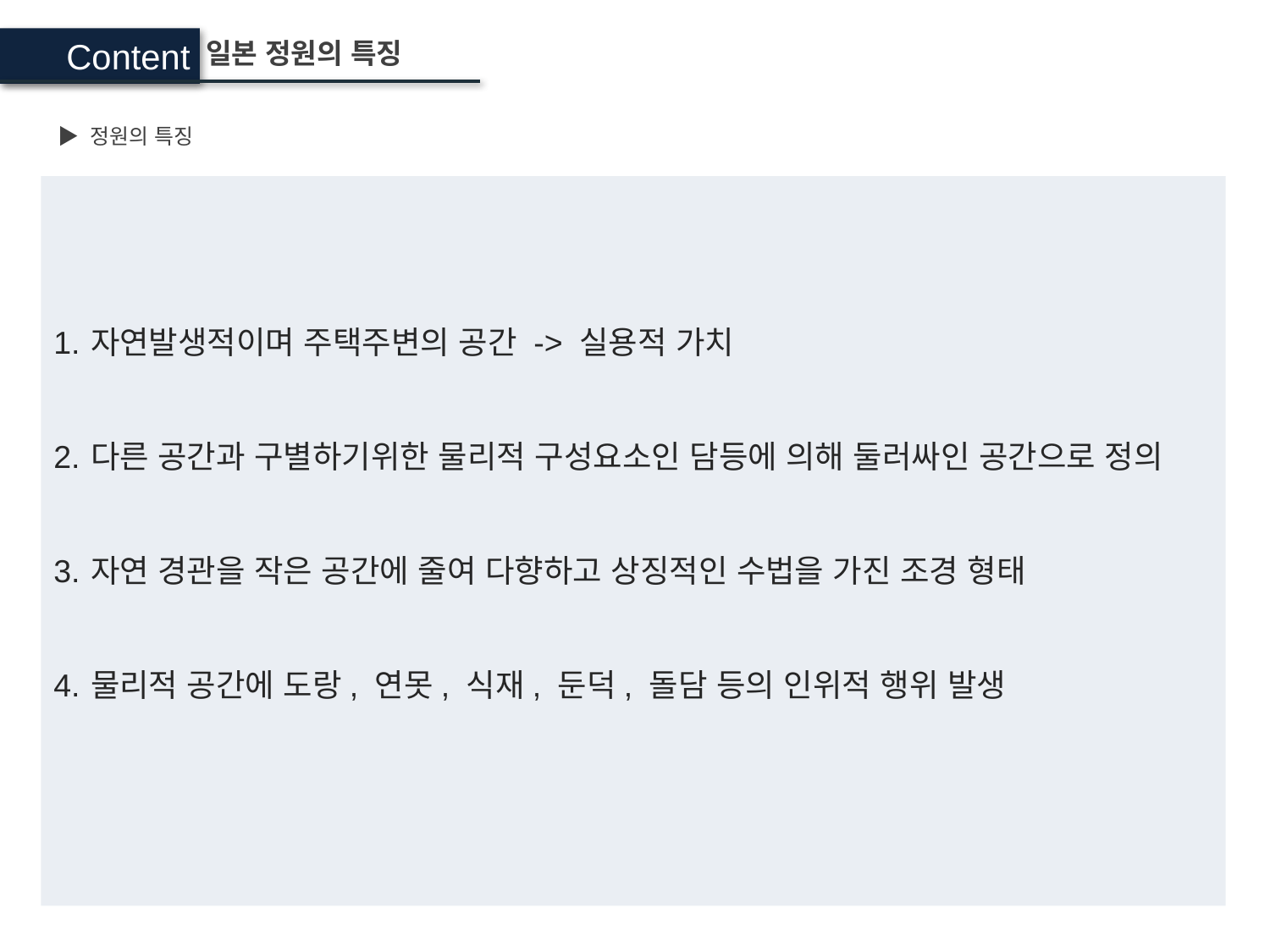

Content
일본 정원의 특징
▶ 정원의 특징
자연발생적이며 주택주변의 공간 -> 실용적 가치

다른 공간과 구별하기위한 물리적 구성요소인 담등에 의해 둘러싸인 공간으로 정의

자연 경관을 작은 공간에 줄여 다향하고 상징적인 수법을 가진 조경 형태

물리적 공간에 도랑, 연못, 식재, 둔덕, 돌담 등의 인위적 행위 발생